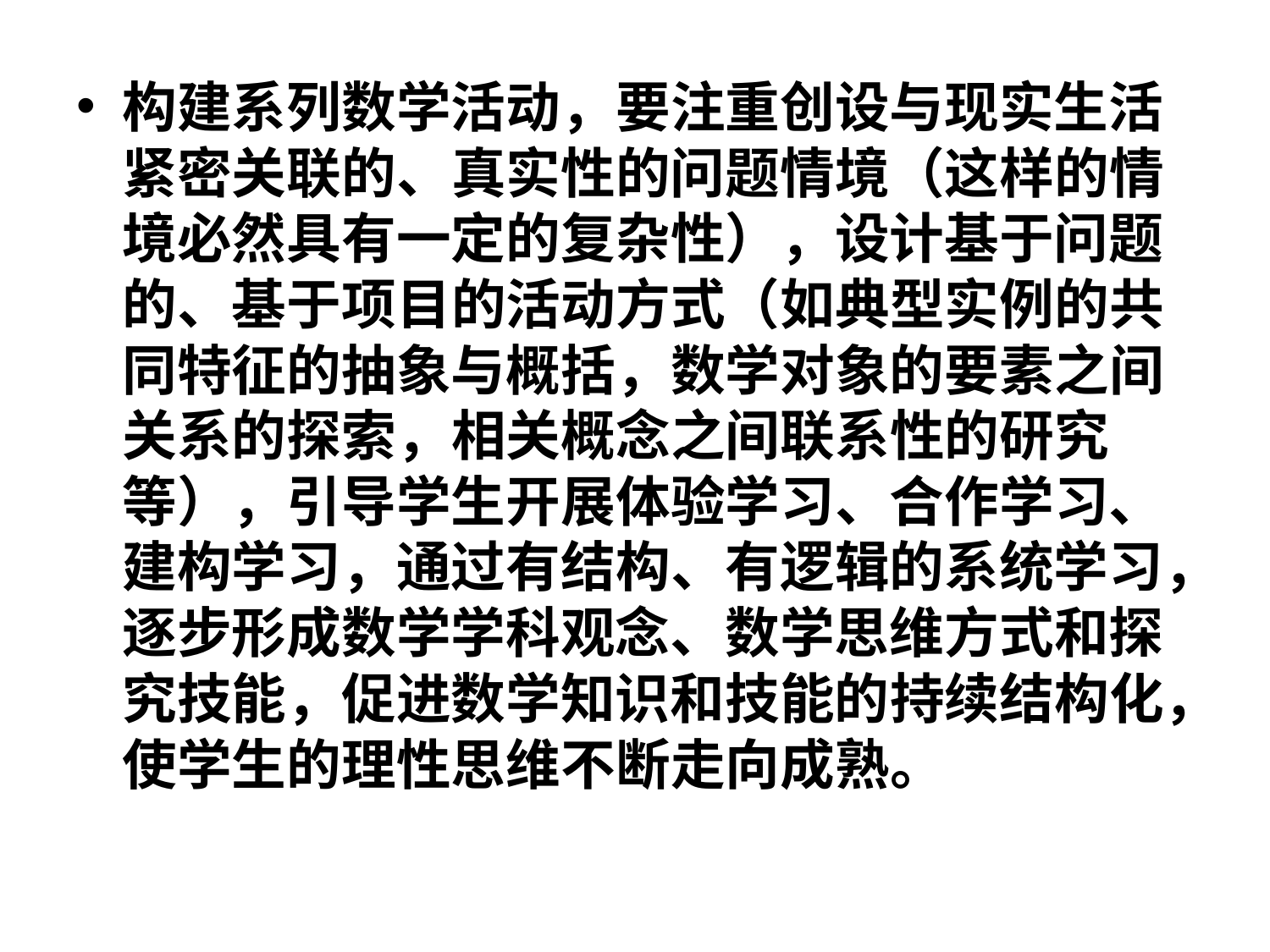

#
构建系列数学活动，要注重创设与现实生活紧密关联的、真实性的问题情境（这样的情境必然具有一定的复杂性），设计基于问题的、基于项目的活动方式（如典型实例的共同特征的抽象与概括，数学对象的要素之间关系的探索，相关概念之间联系性的研究等），引导学生开展体验学习、合作学习、建构学习，通过有结构、有逻辑的系统学习，逐步形成数学学科观念、数学思维方式和探究技能，促进数学知识和技能的持续结构化，使学生的理性思维不断走向成熟。